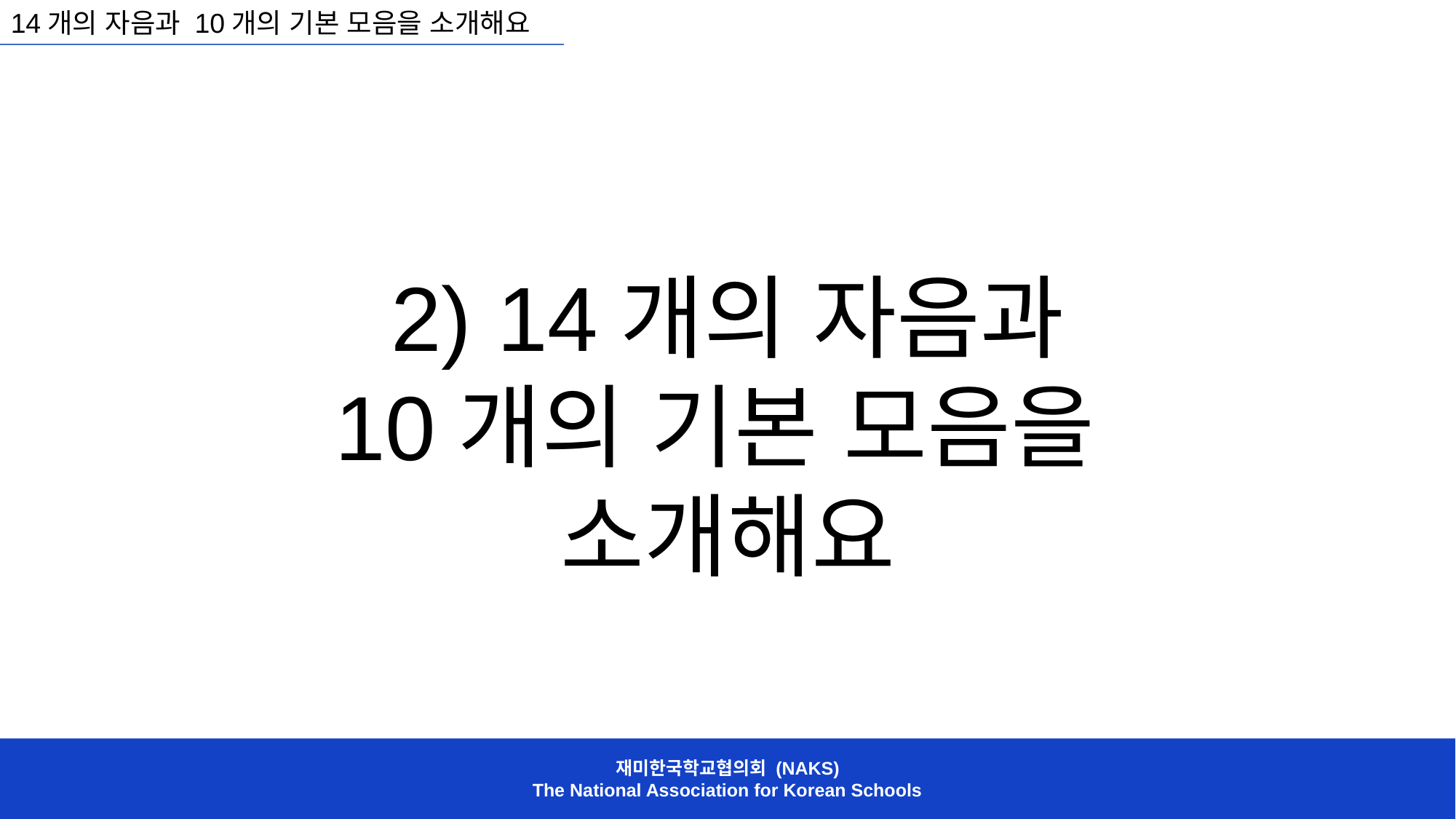

14개의 자음과 10개의 기본 모음을 소개해요
2) 14개의 자음과
10개의 기본 모음을
소개해요
재미한국학교협의회 (NAKS)
The National Association for Korean Schools